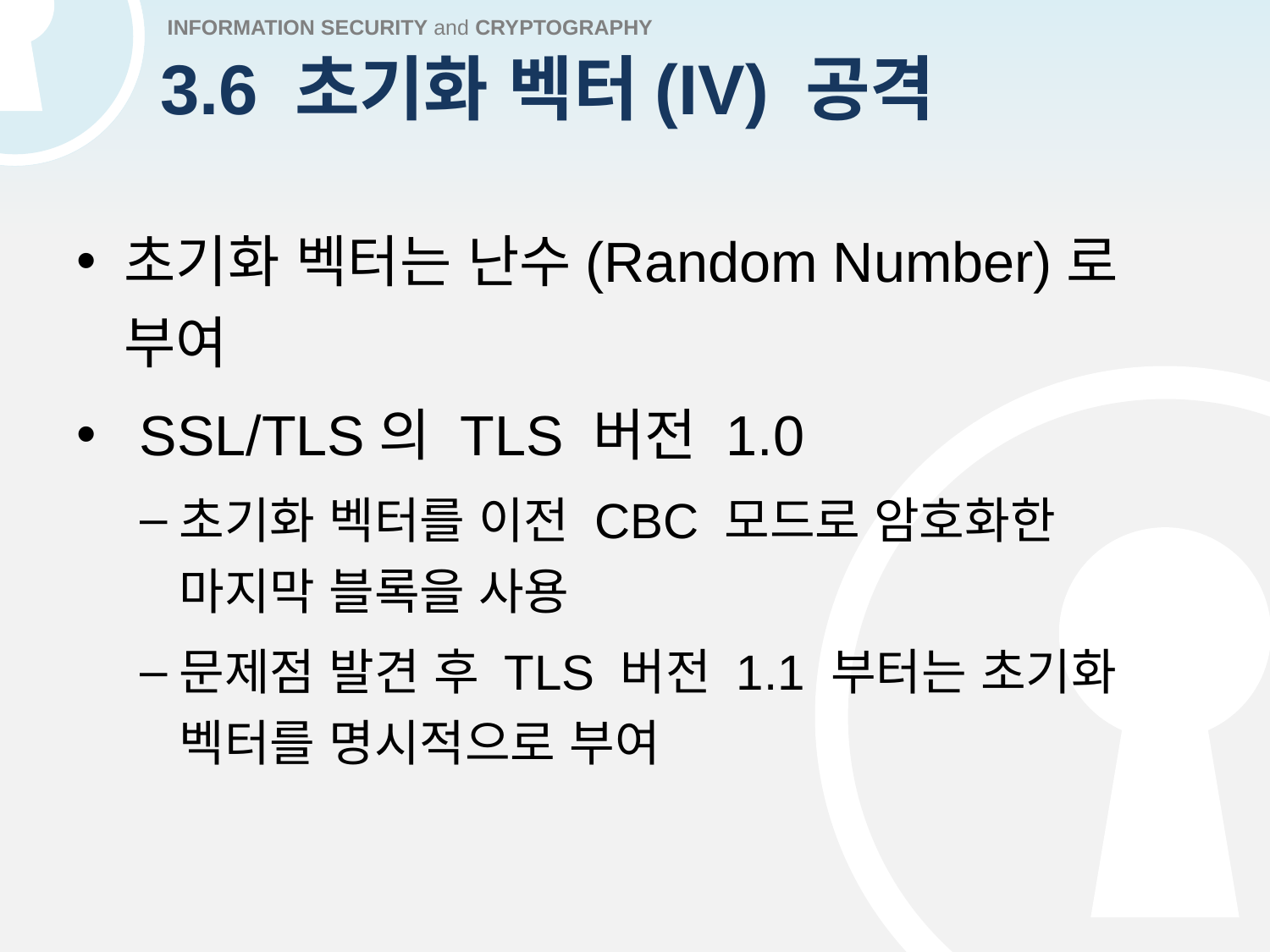

# 3.6 초기화 벡터(IV) 공격
초기화 벡터는 난수(Random Number)로 부여
 SSL/TLS의 TLS 버전 1.0
초기화 벡터를 이전 CBC 모드로 암호화한 마지막 블록을 사용
문제점 발견 후 TLS 버전 1.1 부터는 초기화 벡터를 명시적으로 부여